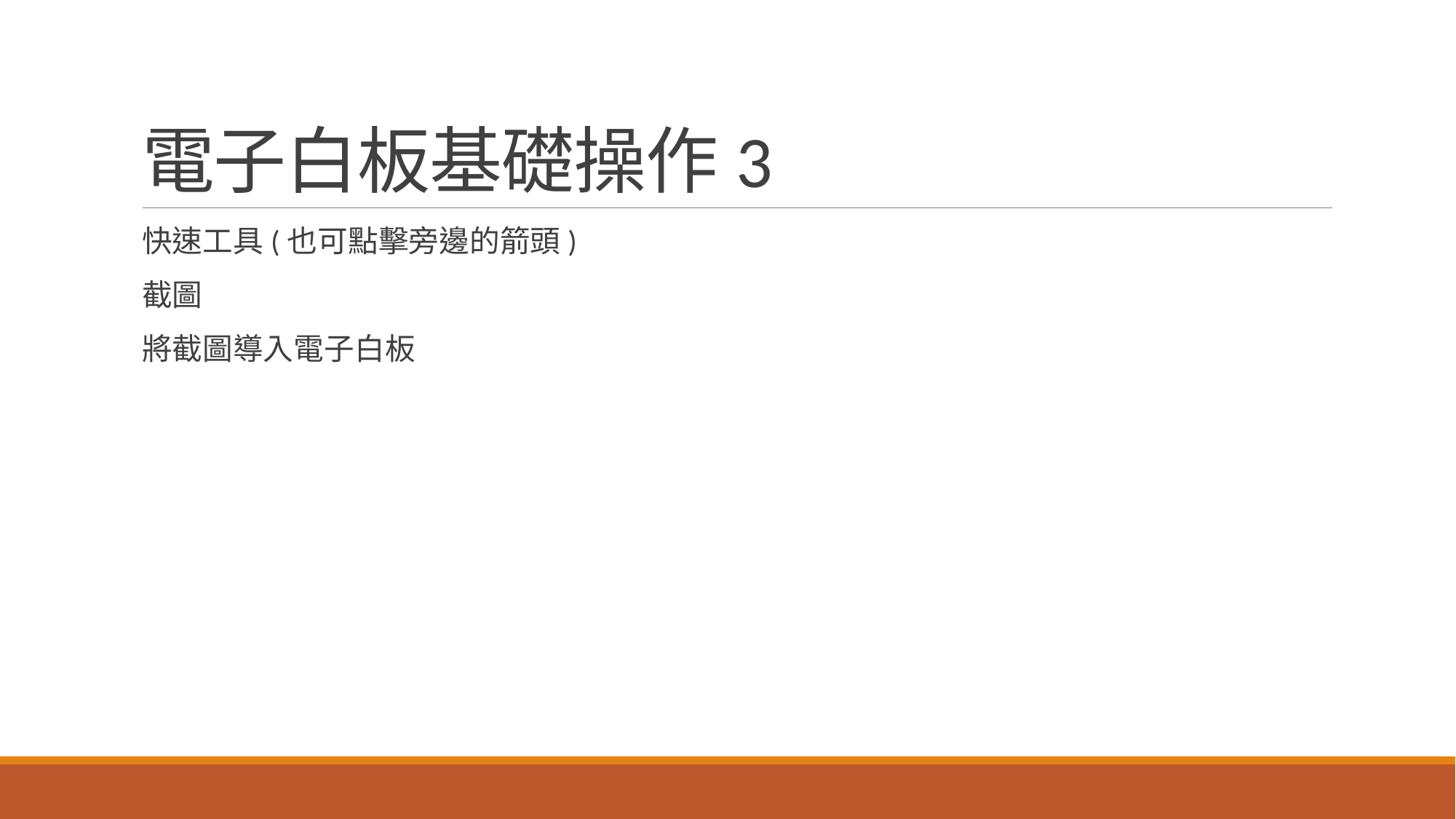

# 電子白板基礎操作3
快速工具(也可點擊旁邊的箭頭)
截圖
將截圖導入電子白板